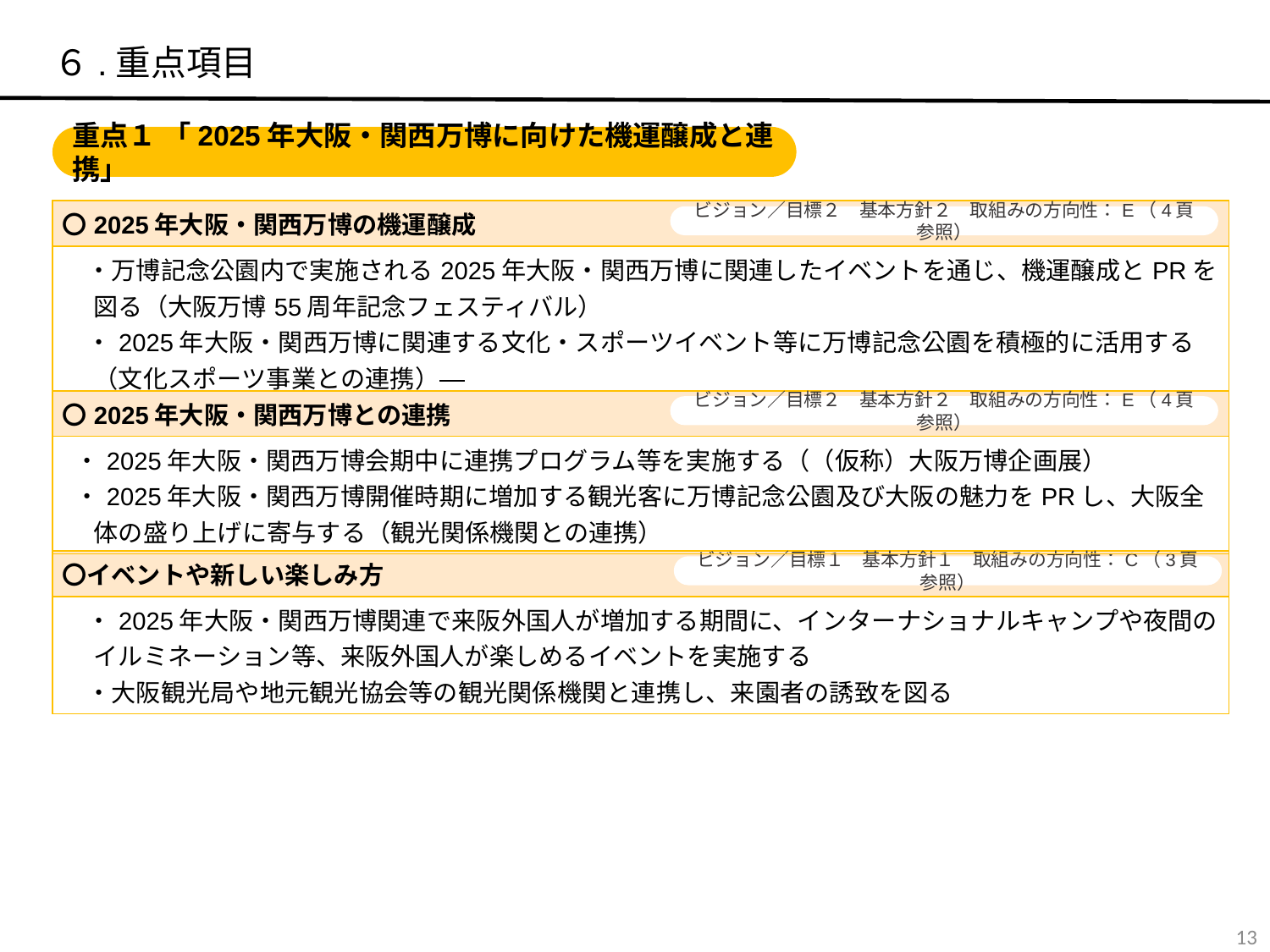

６.重点項目
重点１ 「2025年大阪・関西万博に向けた機運醸成と連携」
| 〇2025年大阪・関西万博の機運醸成 |
| --- |
| ・万博記念公園内で実施される2025年大阪・関西万博に関連したイベントを通じ、機運醸成とPRを図る（大阪万博55周年記念フェスティバル） 　・2025年大阪・関西万博に関連する文化・スポーツイベント等に万博記念公園を積極的に活用する（文化スポーツ事業との連携） |
ビジョン／目標２　基本方針２　取組みの方向性：E（4頁参照）
| 〇2025年大阪・関西万博との連携 |
| --- |
| ・2025年大阪・関西万博会期中に連携プログラム等を実施する（（仮称）大阪万博企画展） ・2025年大阪・関西万博開催時期に増加する観光客に万博記念公園及び大阪の魅力をPRし、大阪全体の盛り上げに寄与する（観光関係機関との連携） |
ビジョン／目標２　基本方針２　取組みの方向性：E（4頁参照）
| 〇イベントや新しい楽しみ方 |
| --- |
| ・2025年大阪・関西万博関連で来阪外国人が増加する期間に、インターナショナルキャンプや夜間のイルミネーション等、来阪外国人が楽しめるイベントを実施する 　・大阪観光局や地元観光協会等の観光関係機関と連携し、来園者の誘致を図る |
ビジョン／目標１　基本方針１　取組みの方向性：C（3頁参照）
13